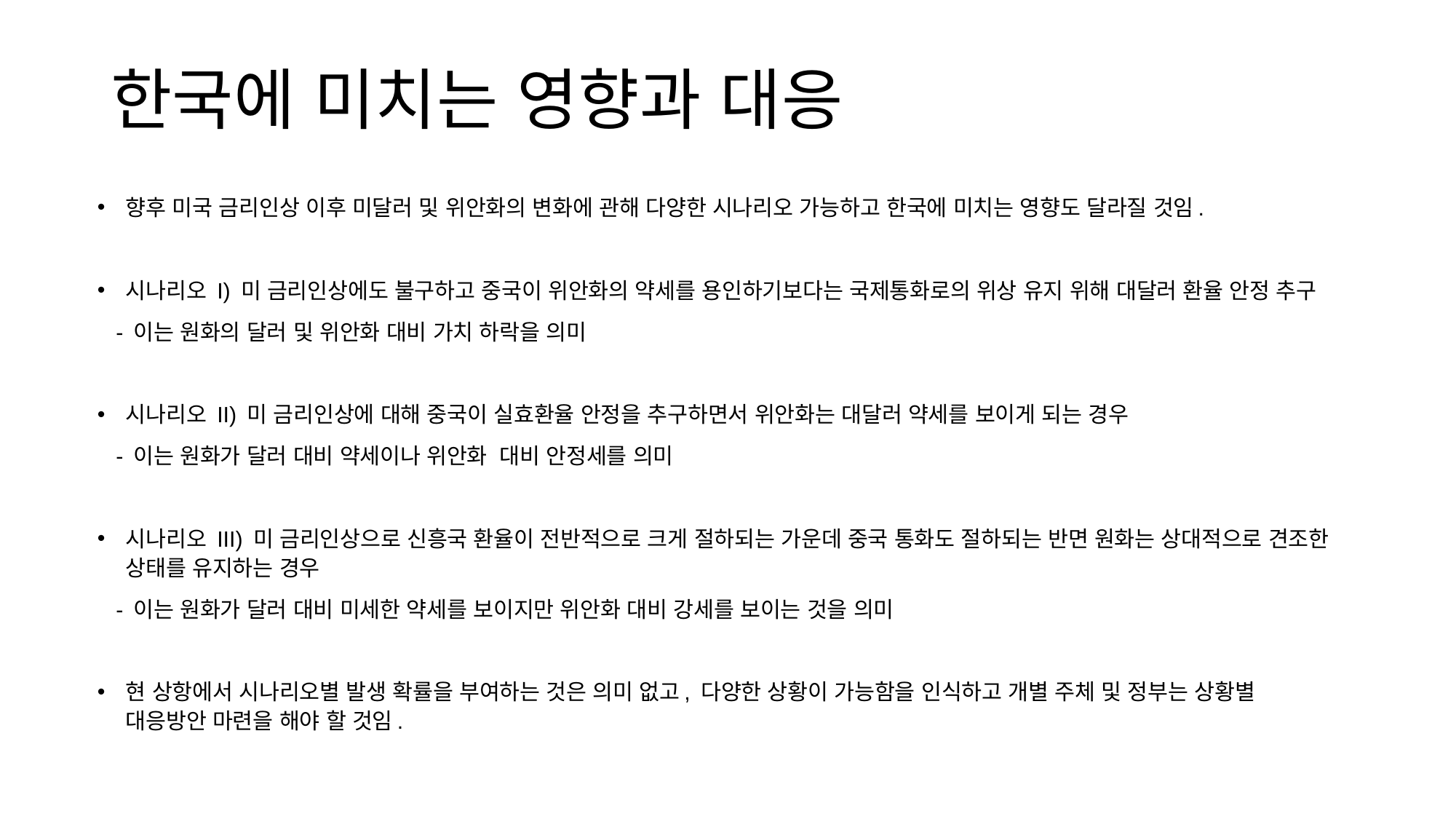

# 한국에 미치는 영향과 대응
향후 미국 금리인상 이후 미달러 및 위안화의 변화에 관해 다양한 시나리오 가능하고 한국에 미치는 영향도 달라질 것임.

시나리오 I) 미 금리인상에도 불구하고 중국이 위안화의 약세를 용인하기보다는 국제통화로의 위상 유지 위해 대달러 환율 안정 추구
   - 이는 원화의 달러 및 위안화 대비 가치 하락을 의미

시나리오 II) 미 금리인상에 대해 중국이 실효환율 안정을 추구하면서 위안화는 대달러 약세를 보이게 되는 경우
   - 이는 원화가 달러 대비 약세이나 위안화  대비 안정세를 의미

시나리오 III) 미 금리인상으로 신흥국 환율이 전반적으로 크게 절하되는 가운데 중국 통화도 절하되는 반면 원화는 상대적으로 견조한 상태를 유지하는 경우
   - 이는 원화가 달러 대비 미세한 약세를 보이지만 위안화 대비 강세를 보이는 것을 의미

현 상항에서 시나리오별 발생 확률을 부여하는 것은 의미 없고, 다양한 상황이 가능함을 인식하고 개별 주체 및 정부는 상황별 대응방안 마련을 해야 할 것임.